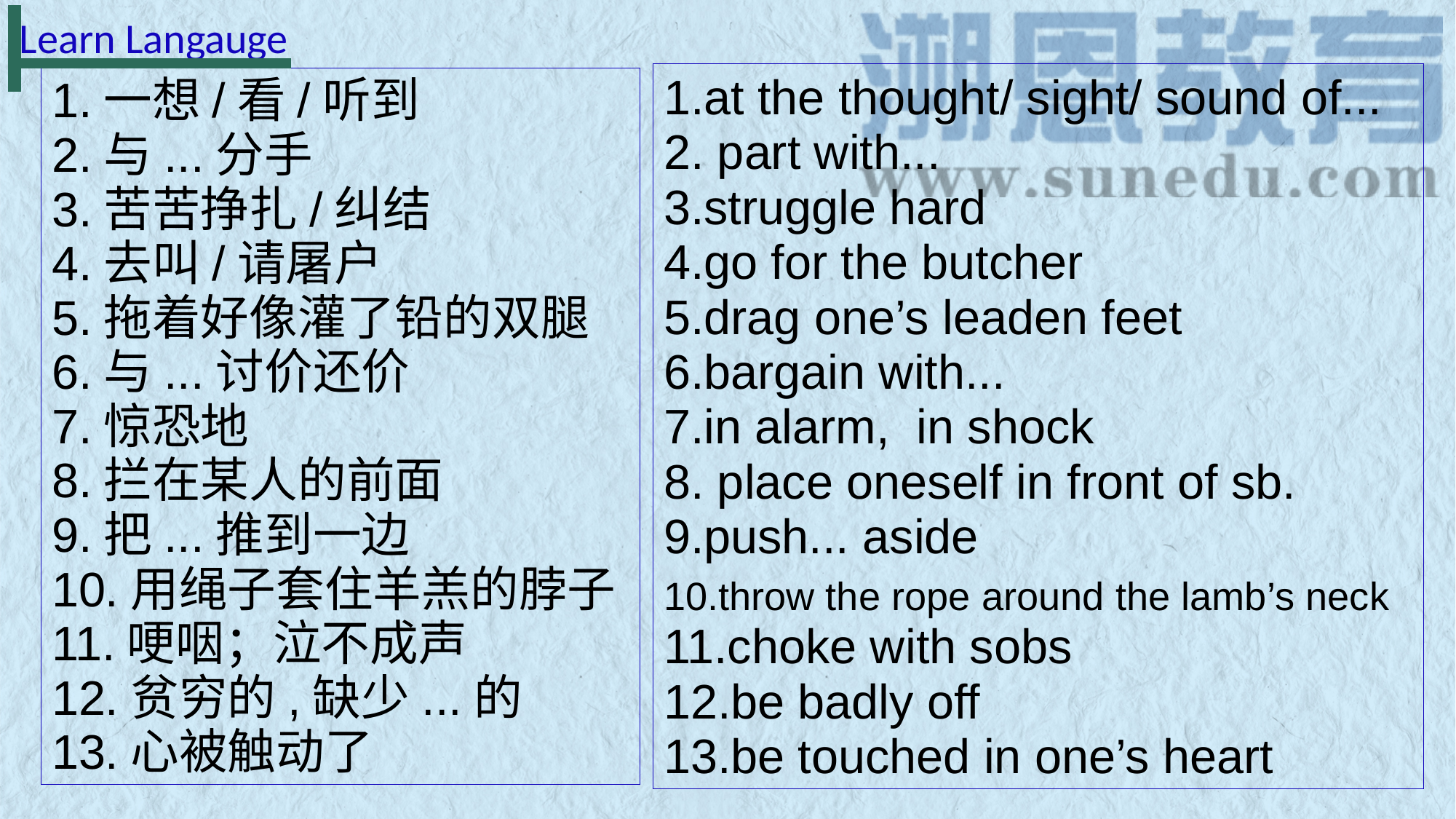

Learn Langauge

1.at the thought/ sight/ sound of...
2. part with...
3.struggle hard
4.go for the butcher
5.drag one’s leaden feet
6.bargain with...
7.in alarm,  in shock
8. place oneself in front of sb.
9.push... aside
10.throw the rope around the lamb’s neck
11.choke with sobs
12.be badly off
13.be touched in one’s heart
1.一想/看/听到
2.与...分手
3.苦苦挣扎/纠结
4.去叫/请屠户
5.拖着好像灌了铅的双腿
6.与...讨价还价
7.惊恐地
8.拦在某人的前面
9.把...推到一边
10.用绳子套住羊羔的脖子
11.哽咽；泣不成声
12.贫穷的,缺少...的
13.心被触动了